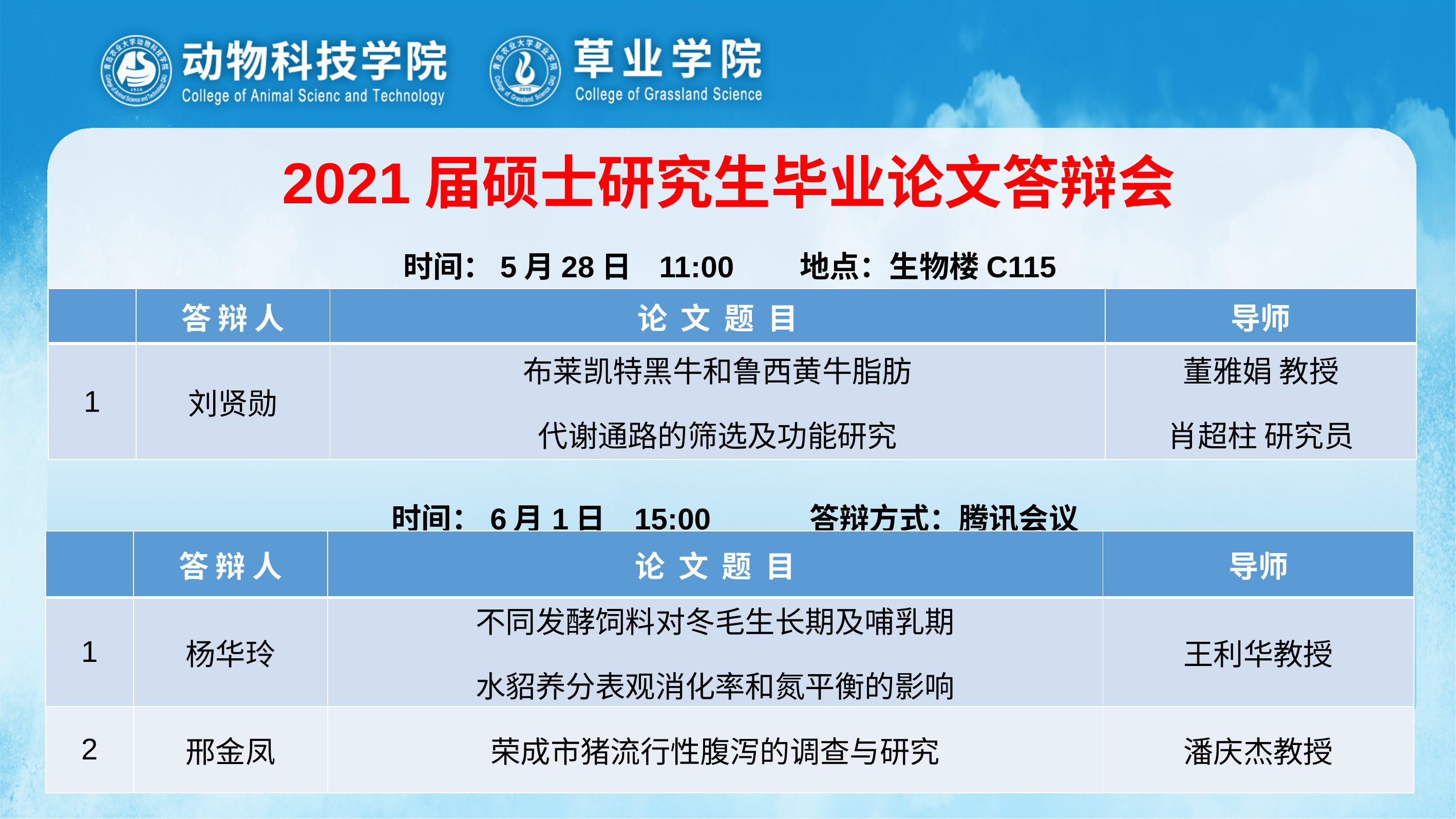

2021届硕士研究生毕业论文答辩会
时间：5月28日   11:00       地点：生物楼C115
|  | 答 辩 人 | 论 文 题 目 | 导师 |
| --- | --- | --- | --- |
| 1 | 刘贤勋 | 布莱凯特黑牛和鲁西黄牛脂肪 代谢通路的筛选及功能研究 | 董雅娟 教授 肖超柱 研究员 |
时间：6月1日   15:00           答辩方式：腾讯会议
|  | 答 辩 人 | 论 文 题 目 | 导师 |
| --- | --- | --- | --- |
| 1 | 杨华玲 | 不同发酵饲料对冬毛生长期及哺乳期 水貂养分表观消化率和氮平衡的影响 | 王利华教授 |
| 2 | 邢金凤 | 荣成市猪流行性腹泻的调查与研究 | 潘庆杰教授 |